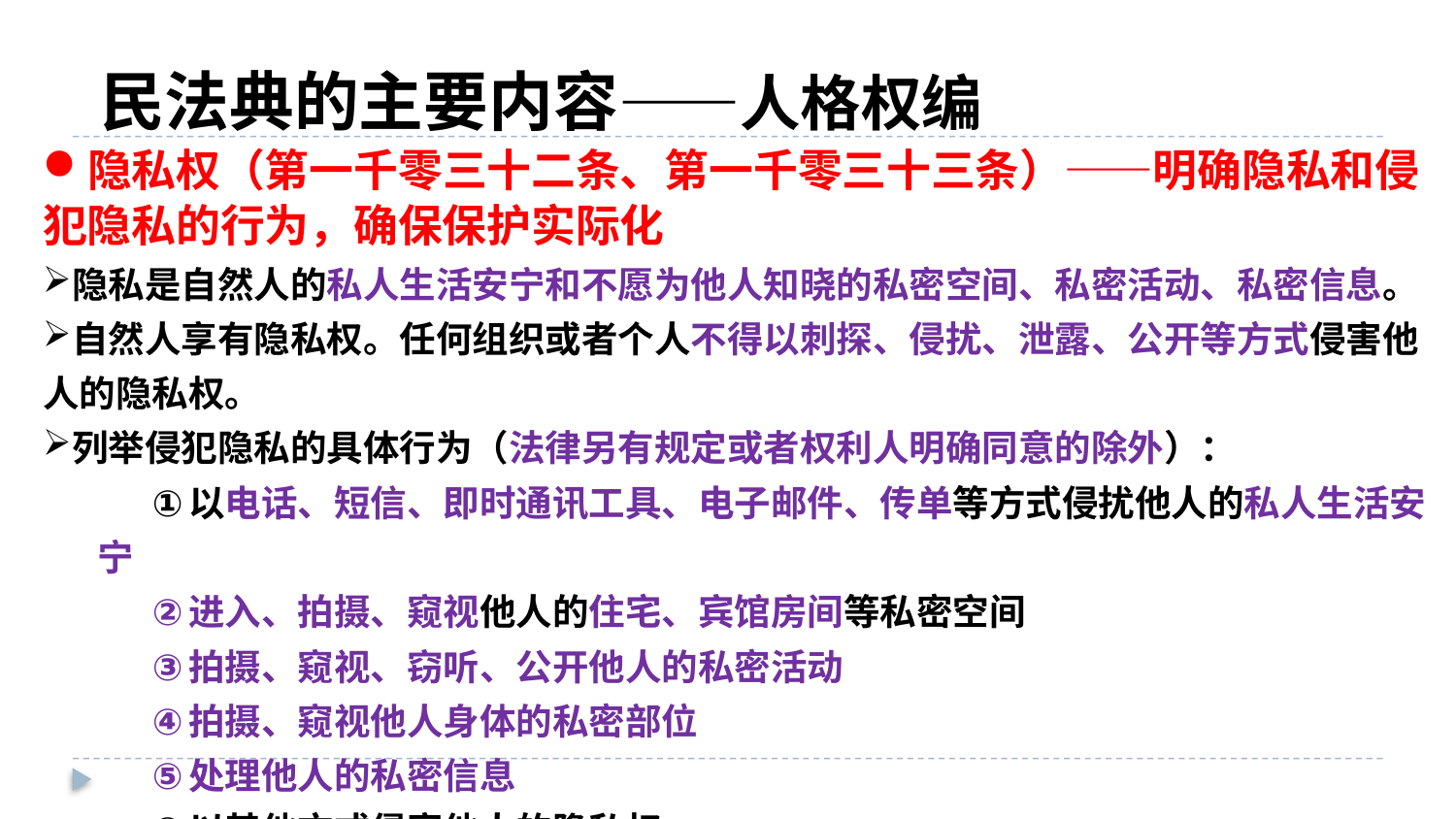

民法典的主要内容——人格权编
隐私权（第一千零三十二条、第一千零三十三条）——明确隐私和侵犯隐私的行为，确保保护实际化
隐私是自然人的私人生活安宁和不愿为他人知晓的私密空间、私密活动、私密信息。
自然人享有隐私权。任何组织或者个人不得以刺探、侵扰、泄露、公开等方式侵害他人的隐私权。
列举侵犯隐私的具体行为（法律另有规定或者权利人明确同意的除外）：
以电话、短信、即时通讯工具、电子邮件、传单等方式侵扰他人的私人生活安宁
进入、拍摄、窥视他人的住宅、宾馆房间等私密空间
拍摄、窥视、窃听、公开他人的私密活动
拍摄、窥视他人身体的私密部位
处理他人的私密信息
以其他方式侵害他人的隐私权